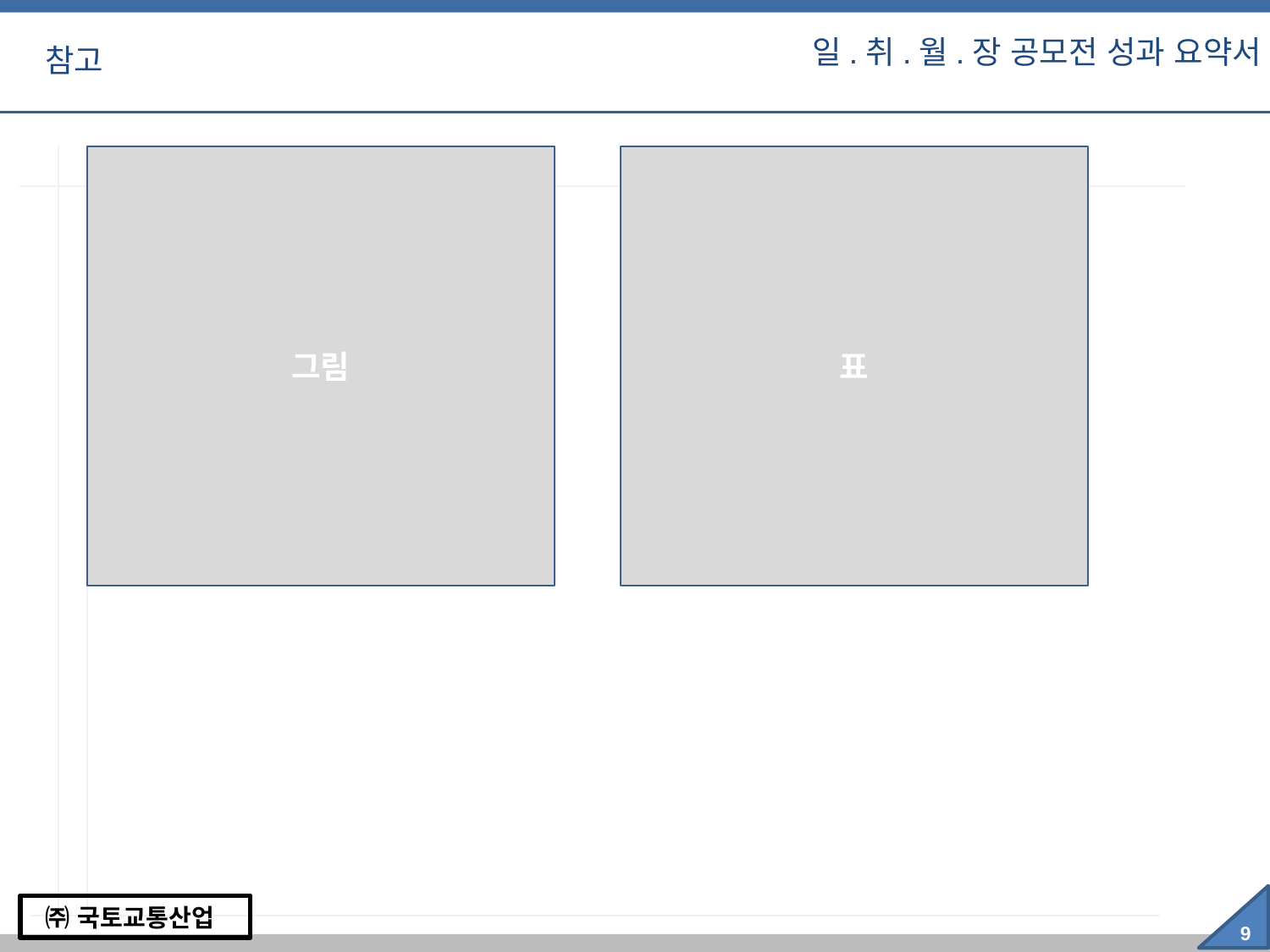

일.취.월.장 공모전 성과 요약서
참고
그림
표
9
 ㈜ 국토교통산업